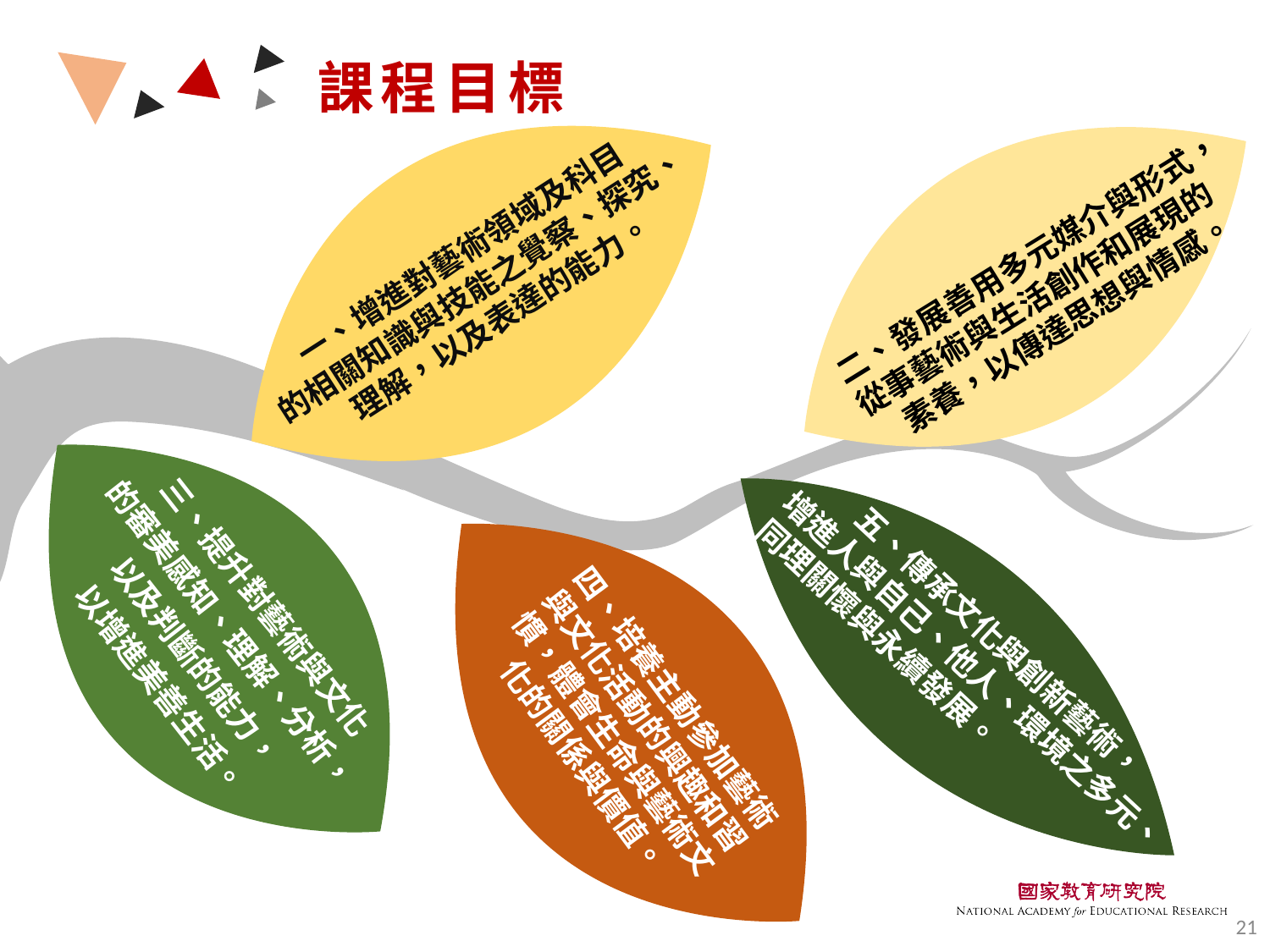

課程目標

一、增進對藝術領域及科目
的相關知識與技能之覺察、探究、
理解，以及表達的能力。

二、發展善用多元媒介與形式，
從事藝術與生活創作和展現的
素養，以傳達思想與情感。

三、提升對藝術與文化
的審美感知、理解、分析，
以及判斷的能力，
以增進美善生活。

五、傳承文化與創新藝術，
增進人與自己、他人、環境之多元、
同理關懷與永續發展。
四、培養主動參加藝術與文化活動的興趣和習慣，體會生命與藝術文化的關係與價值。

21